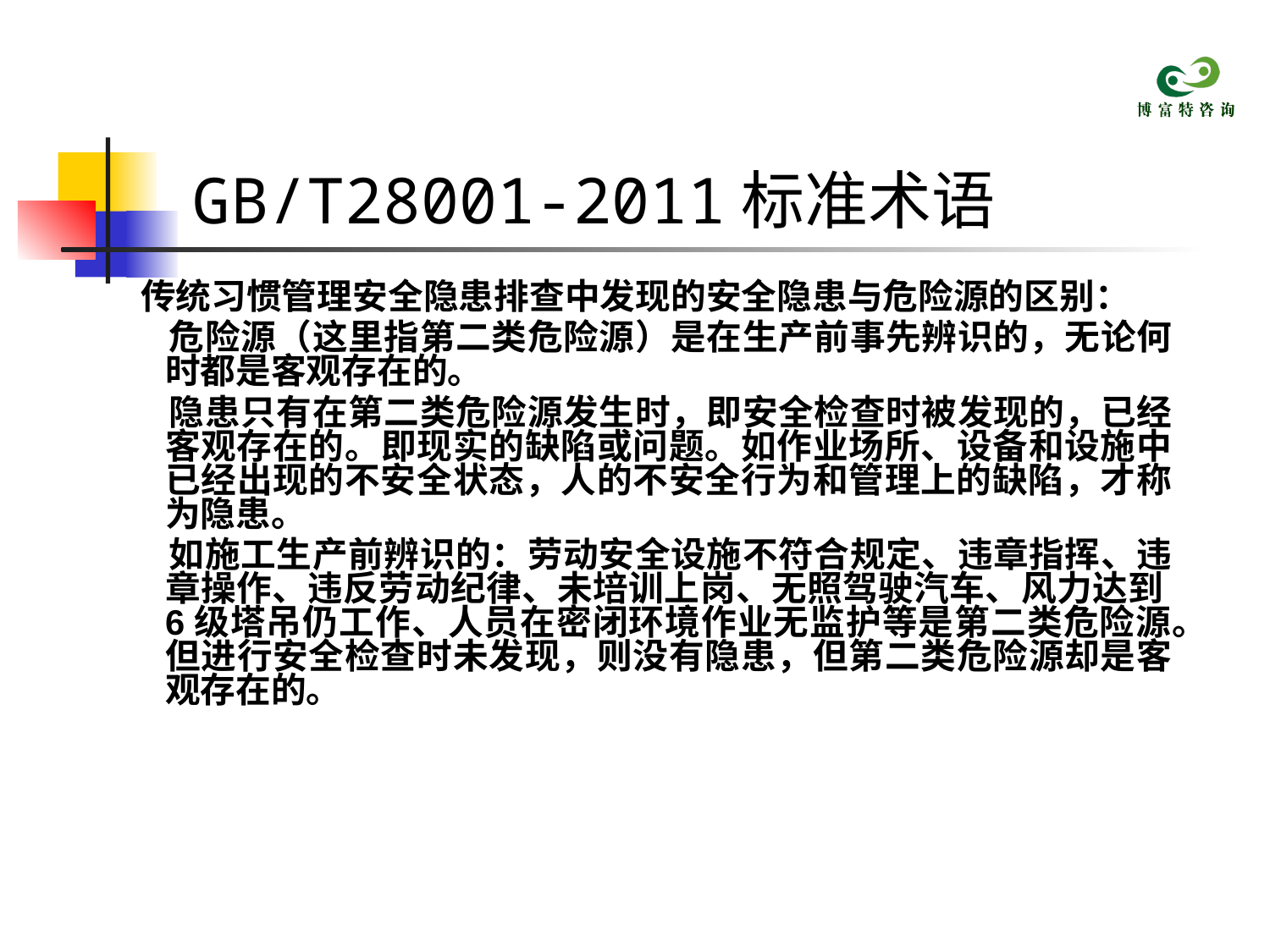

# GB/T28001-2011标准术语
   传统习惯管理安全隐患排查中发现的安全隐患与危险源的区别：
     危险源（这里指第二类危险源）是在生产前事先辨识的，无论何时都是客观存在的。
     隐患只有在第二类危险源发生时，即安全检查时被发现的，已经客观存在的。即现实的缺陷或问题。如作业场所、设备和设施中已经出现的不安全状态，人的不安全行为和管理上的缺陷，才称为隐患。
     如施工生产前辨识的：劳动安全设施不符合规定、违章指挥、违章操作、违反劳动纪律、未培训上岗、无照驾驶汽车、风力达到6级塔吊仍工作、人员在密闭环境作业无监护等是第二类危险源。但进行安全检查时未发现，则没有隐患，但第二类危险源却是客观存在的。

11